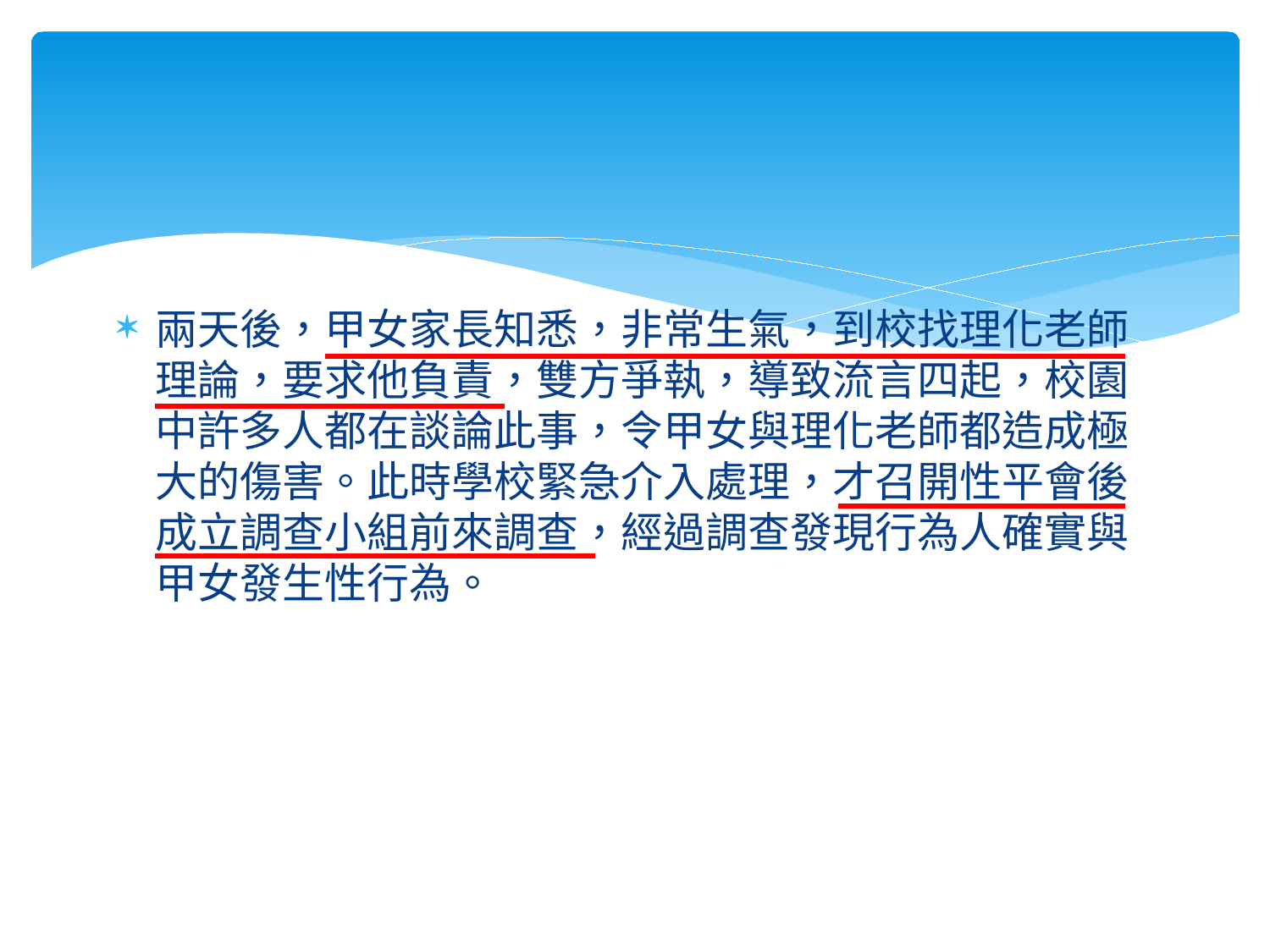

兩天後，甲女家長知悉，非常生氣，到校找理化老師理論，要求他負責，雙方爭執，導致流言四起，校園中許多人都在談論此事，令甲女與理化老師都造成極大的傷害。此時學校緊急介入處理，才召開性平會後成立調查小組前來調查，經過調查發現行為人確實與甲女發生性行為。